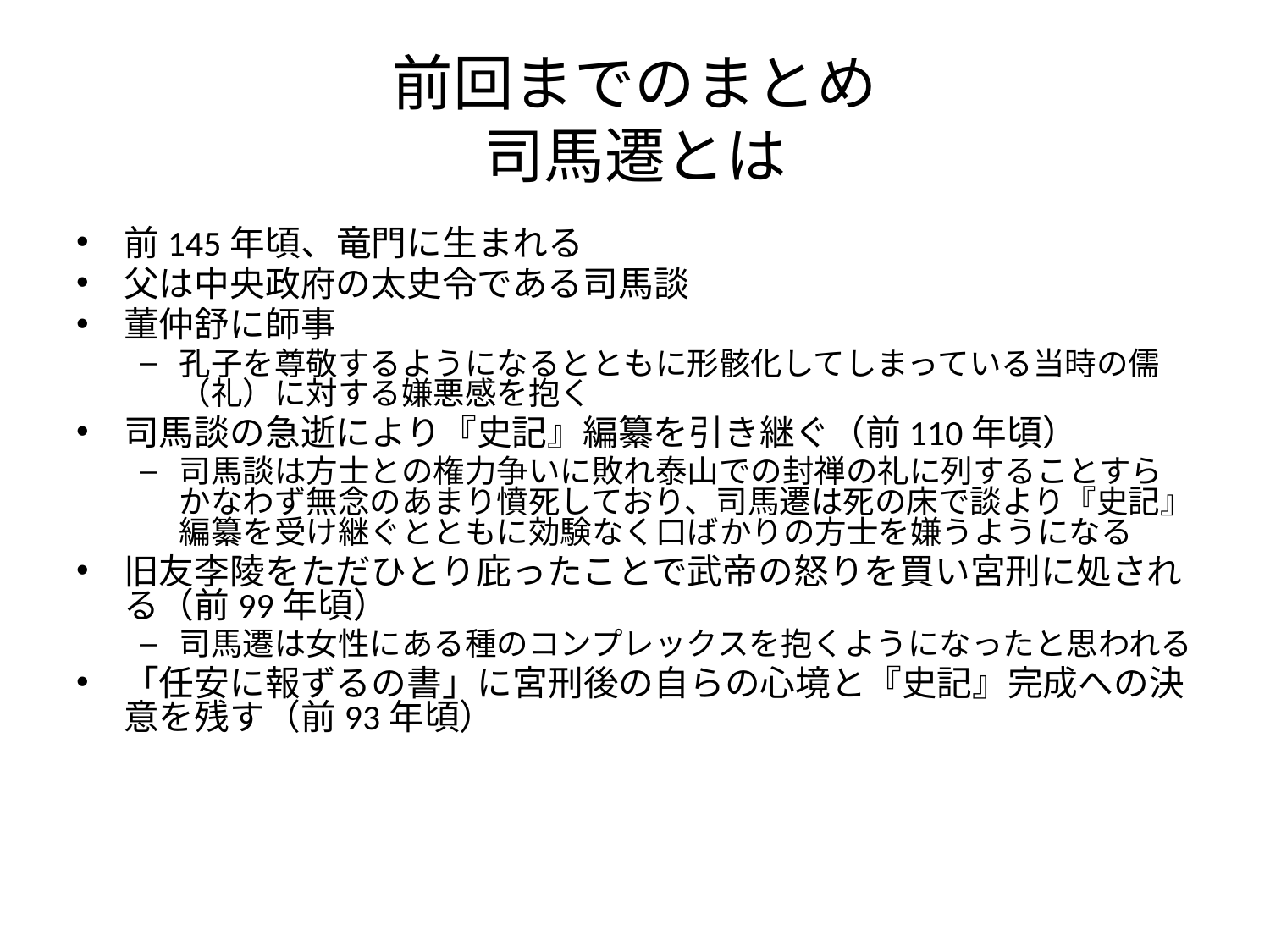

# 前回までのまとめ 司馬遷とは
前145年頃、竜門に生まれる
父は中央政府の太史令である司馬談
董仲舒に師事
孔子を尊敬するようになるとともに形骸化してしまっている当時の儒（礼）に対する嫌悪感を抱く
司馬談の急逝により『史記』編纂を引き継ぐ（前110年頃）
司馬談は方士との権力争いに敗れ泰山での封禅の礼に列することすらかなわず無念のあまり憤死しており、司馬遷は死の床で談より『史記』編纂を受け継ぐとともに効験なく口ばかりの方士を嫌うようになる
旧友李陵をただひとり庇ったことで武帝の怒りを買い宮刑に処される（前99年頃）
司馬遷は女性にある種のコンプレックスを抱くようになったと思われる
「任安に報ずるの書」に宮刑後の自らの心境と『史記』完成への決意を残す（前93年頃）